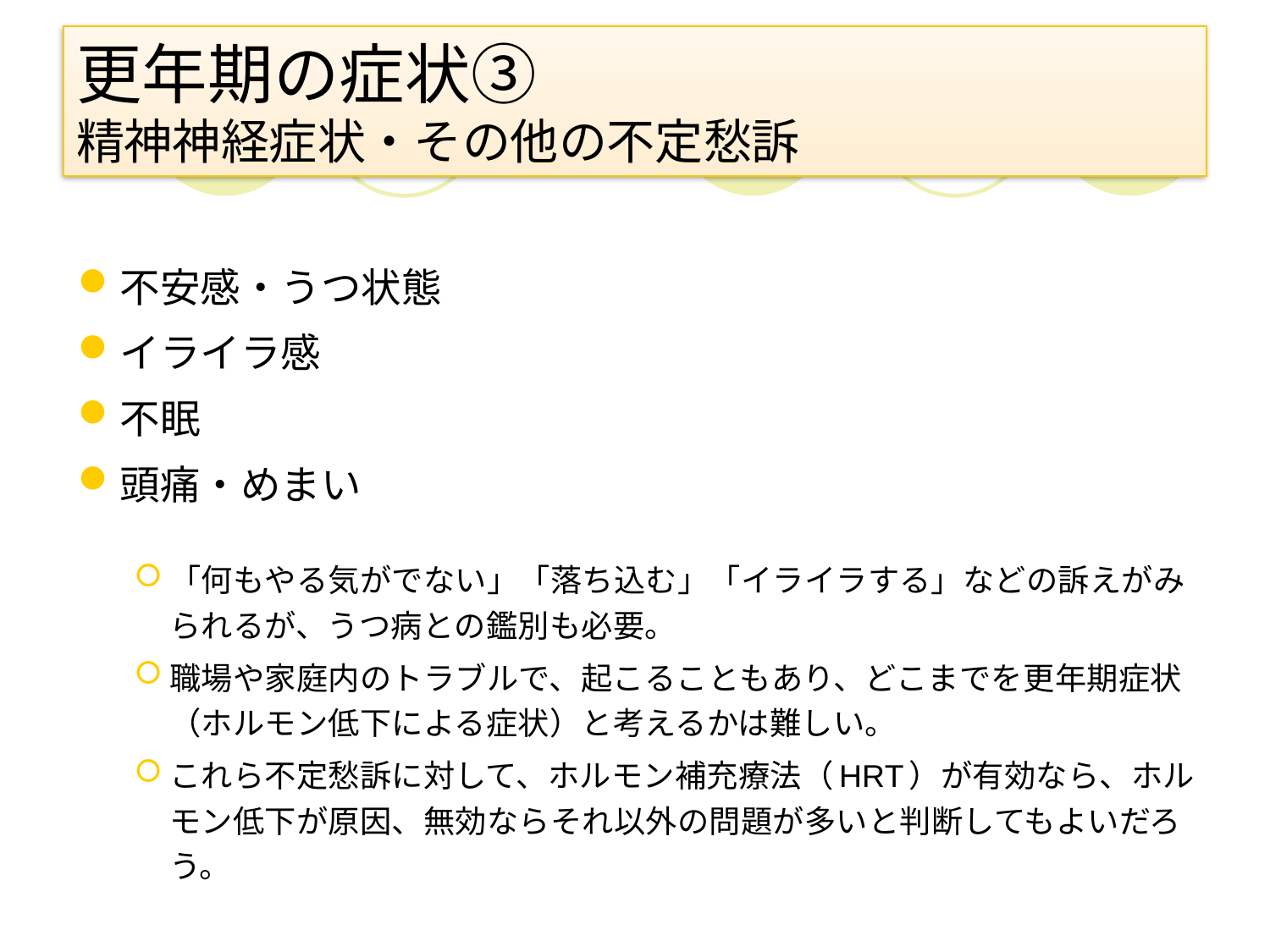

# 更年期の症状③ 精神神経症状・その他の不定愁訴
不安感・うつ状態
イライラ感
不眠
頭痛・めまい

「何もやる気がでない」「落ち込む」「イライラする」などの訴えがみられるが、うつ病との鑑別も必要。
職場や家庭内のトラブルで、起こることもあり、どこまでを更年期症状（ホルモン低下による症状）と考えるかは難しい。
これら不定愁訴に対して、ホルモン補充療法（HRT）が有効なら、ホルモン低下が原因、無効ならそれ以外の問題が多いと判断してもよいだろう。